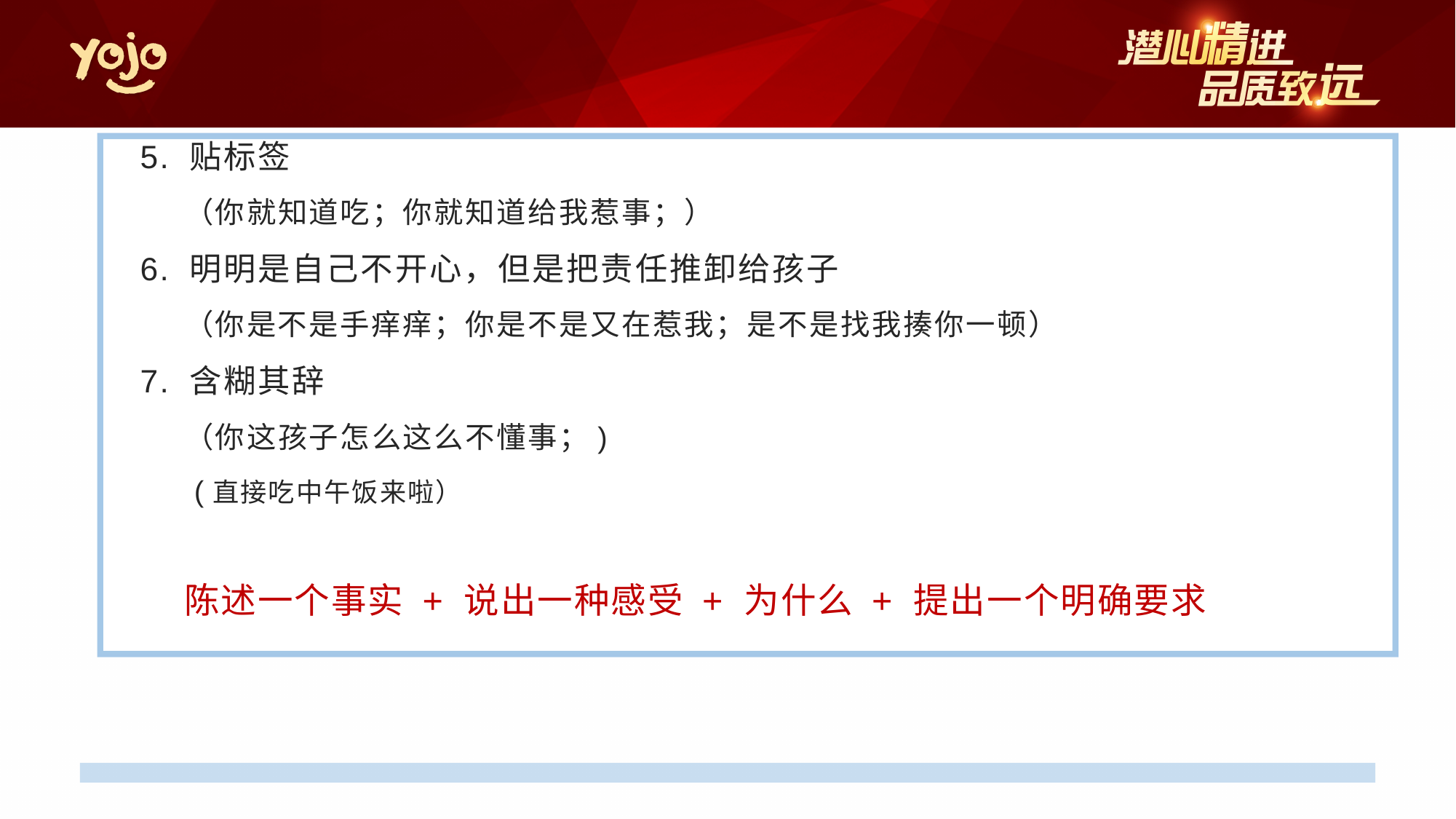

5. 贴标签
（你就知道吃；你就知道给我惹事；）
6. 明明是自己不开心，但是把责任推卸给孩子
（你是不是手痒痒；你是不是又在惹我；是不是找我揍你一顿）
7. 含糊其辞
（你这孩子怎么这么不懂事；)
 (直接吃中午饭来啦）

陈述一个事实 + 说出一种感受 + 为什么 + 提出一个明确要求